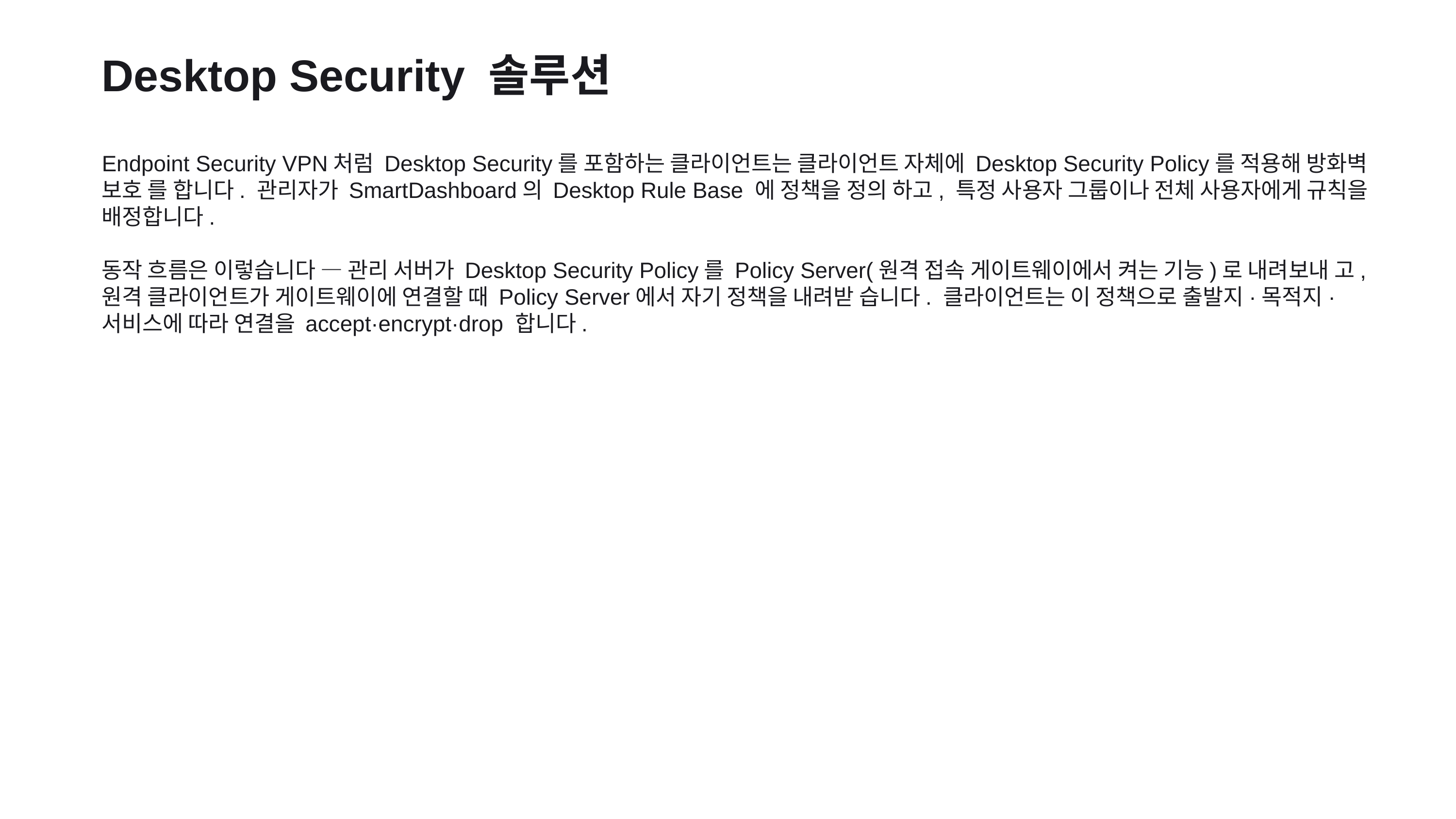

Desktop Security 솔루션
Endpoint Security VPN처럼 Desktop Security를 포함하는 클라이언트는 클라이언트 자체에 Desktop Security Policy를 적용해 방화벽 보호 를 합니다. 관리자가 SmartDashboard의 Desktop Rule Base 에 정책을 정의 하고, 특정 사용자 그룹이나 전체 사용자에게 규칙을 배정합니다.

동작 흐름은 이렇습니다 — 관리 서버가 Desktop Security Policy를 Policy Server(원격 접속 게이트웨이에서 켜는 기능)로 내려보내 고, 원격 클라이언트가 게이트웨이에 연결할 때 Policy Server에서 자기 정책을 내려받 습니다. 클라이언트는 이 정책으로 출발지·목적지·서비스에 따라 연결을 accept·encrypt·drop 합니다.